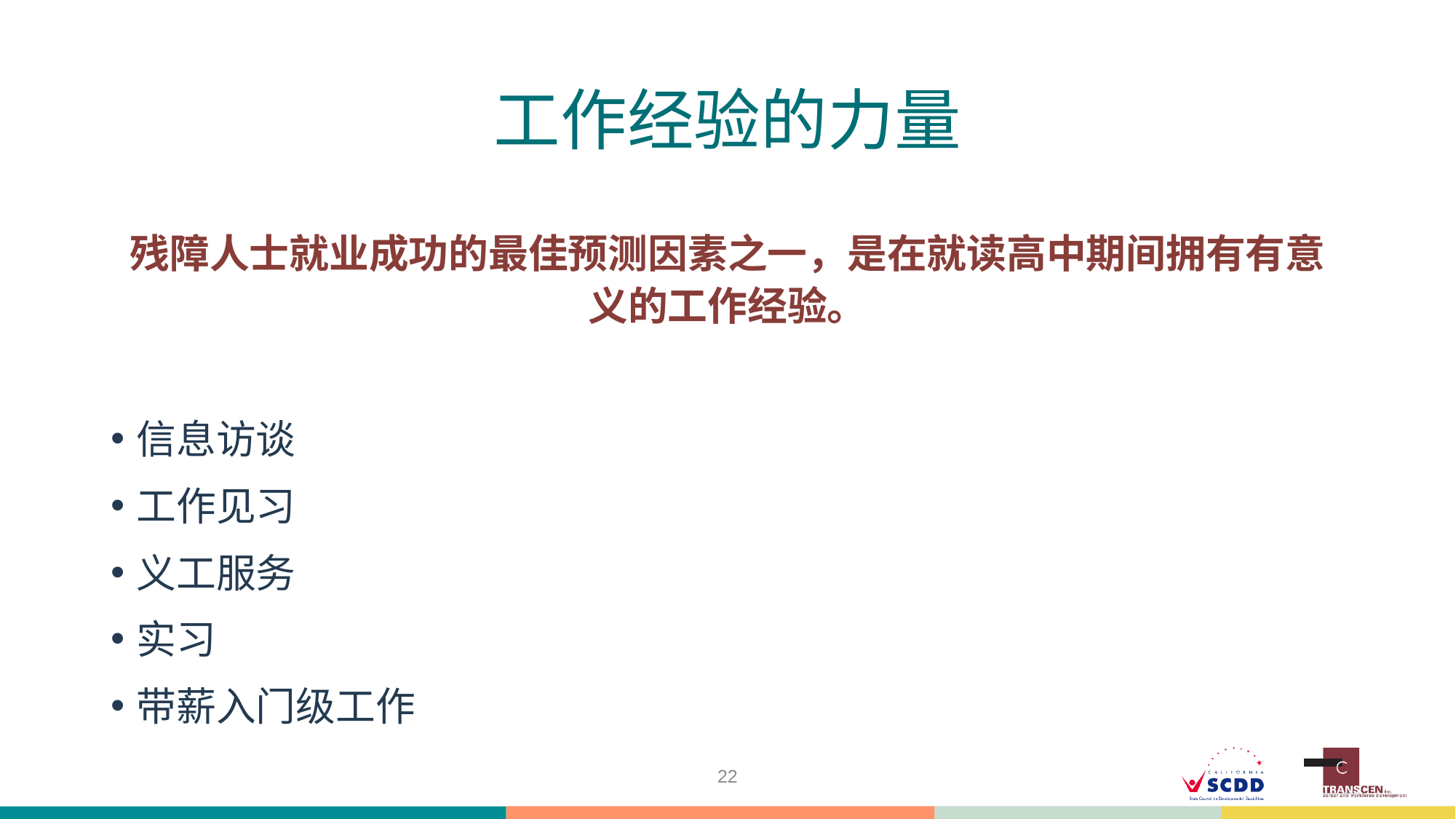

# 工作经验的力量
残障人士就业成功的最佳预测因素之一，是在就读高中期间拥有有意义的工作经验。

信息访谈
工作见习
义工服务
实习
带薪入门级工作
22